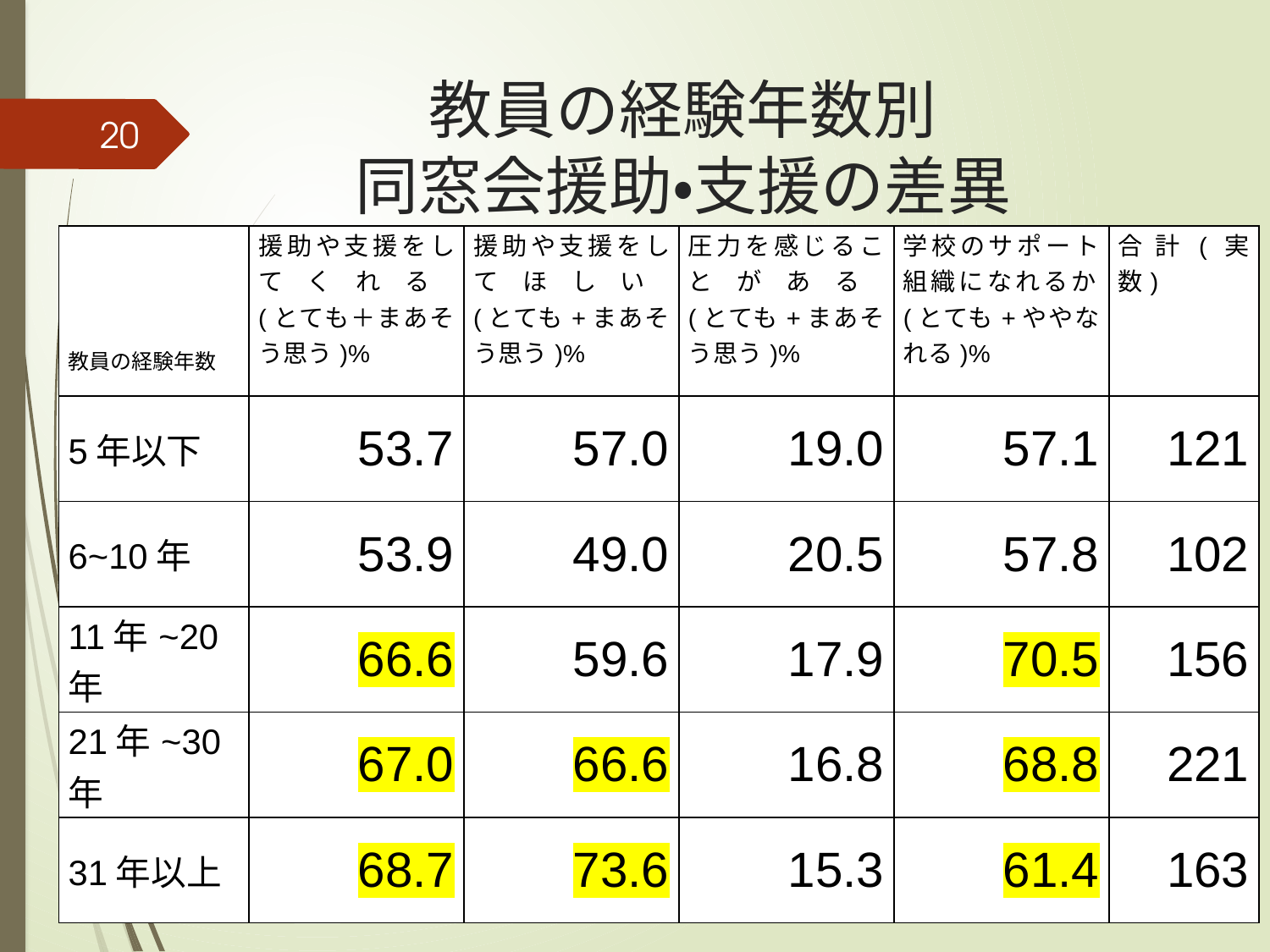

# 教員の経験年数別 同窓会援助・支援の差異
20
| 教員の経験年数 | 援助や支援をしてくれる (とても＋まあそう思う)% | 援助や支援をしてほしい (とても+まあそう思う)% | 圧力を感じることがある (とても+まあそう思う)% | 学校のサポート組織になれるか (とても+ややなれる)% | 合計(実数) |
| --- | --- | --- | --- | --- | --- |
| 5年以下 | 53.7 | 57.0 | 19.0 | 57.1 | 121 |
| 6~10年 | 53.9 | 49.0 | 20.5 | 57.8 | 102 |
| 11年~20年 | 66.6 | 59.6 | 17.9 | 70.5 | 156 |
| 21年~30年 | 67.0 | 66.6 | 16.8 | 68.8 | 221 |
| 31年以上 | 68.7 | 73.6 | 15.3 | 61.4 | 163 |